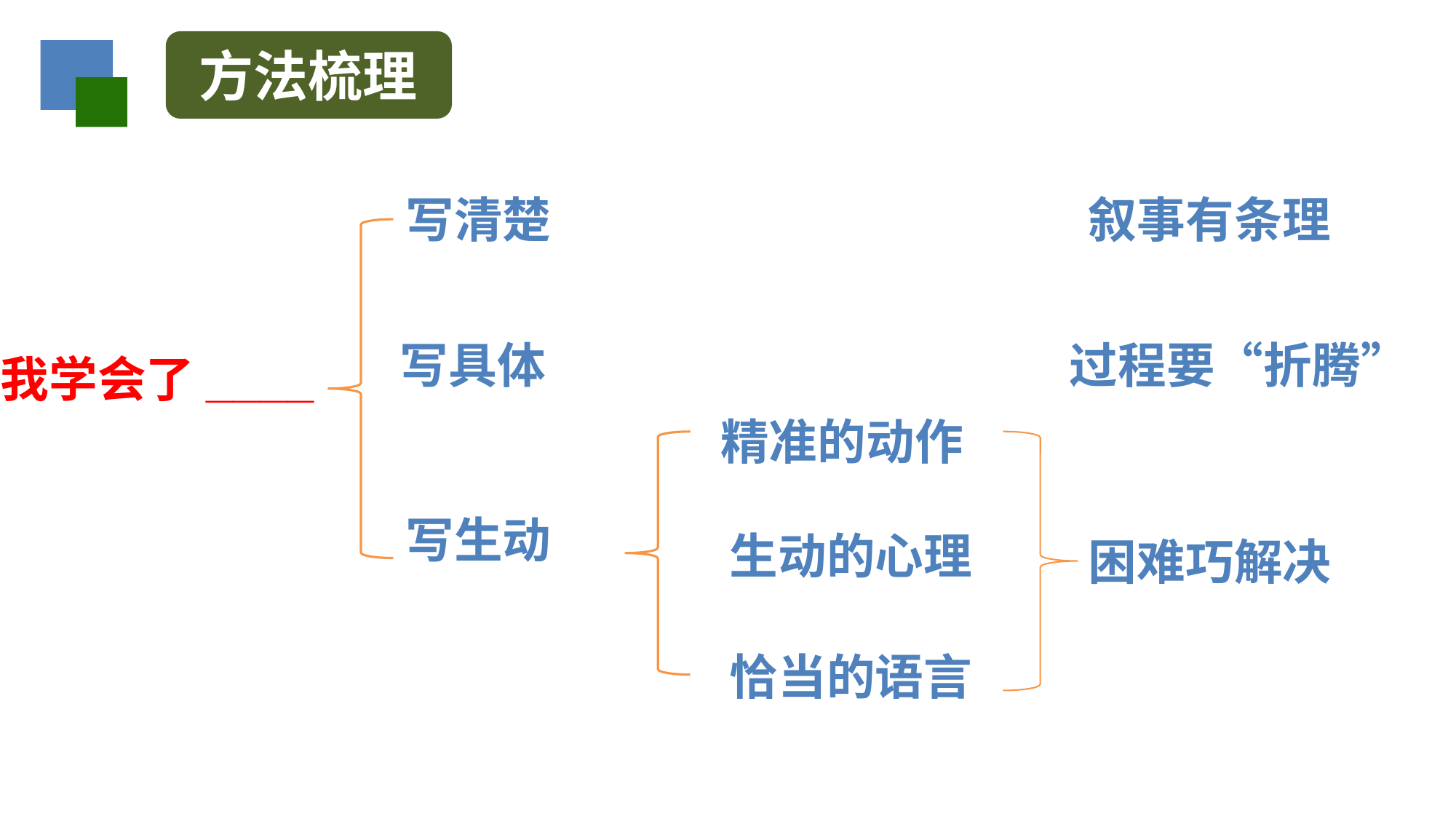

方法梳理

写清楚
叙事有条理

写具体

过程要“折腾”
我学会了____
精准的动作

写生动
生动的心理
困难巧解决
恰当的语言
   ……